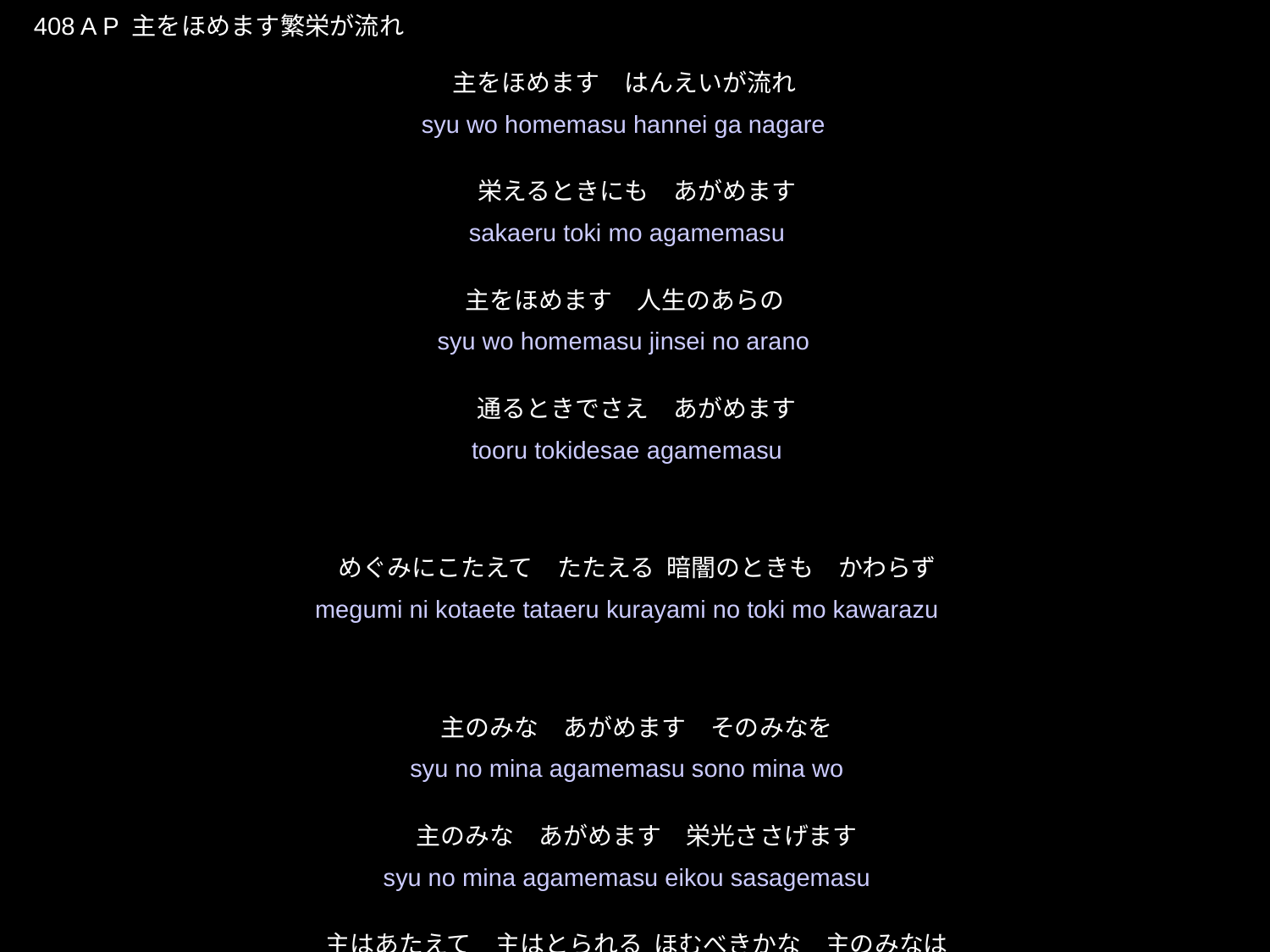

しゅをほめます
★P
408 A P 主をほめます繁栄が流れ
主をほめます　はんえいが流れ　
栄えるときにも　あがめます
主をほめます　人生のあらの　
通るときでさえ　あがめます
めぐみにこたえて　たたえる  暗闇のときも　かわらず
主のみな　あがめます　そのみなを
主のみな　あがめます　栄光ささげます
主はあたえて　主はとられる  ほむべきかな　主のみなは
★４
syu wo homemasu hannei ga nagare
sakaeru toki mo agamemasu
syu wo homemasu jinsei no arano
tooru tokidesae agamemasu
megumi ni kotaete tataeru kurayami no toki mo kawarazu
syu no mina agamemasu sono mina wo
syu no mina agamemasu eikou sasagemasu
syu wa ataete syu wa torareru homubeki kana syu no mina wa